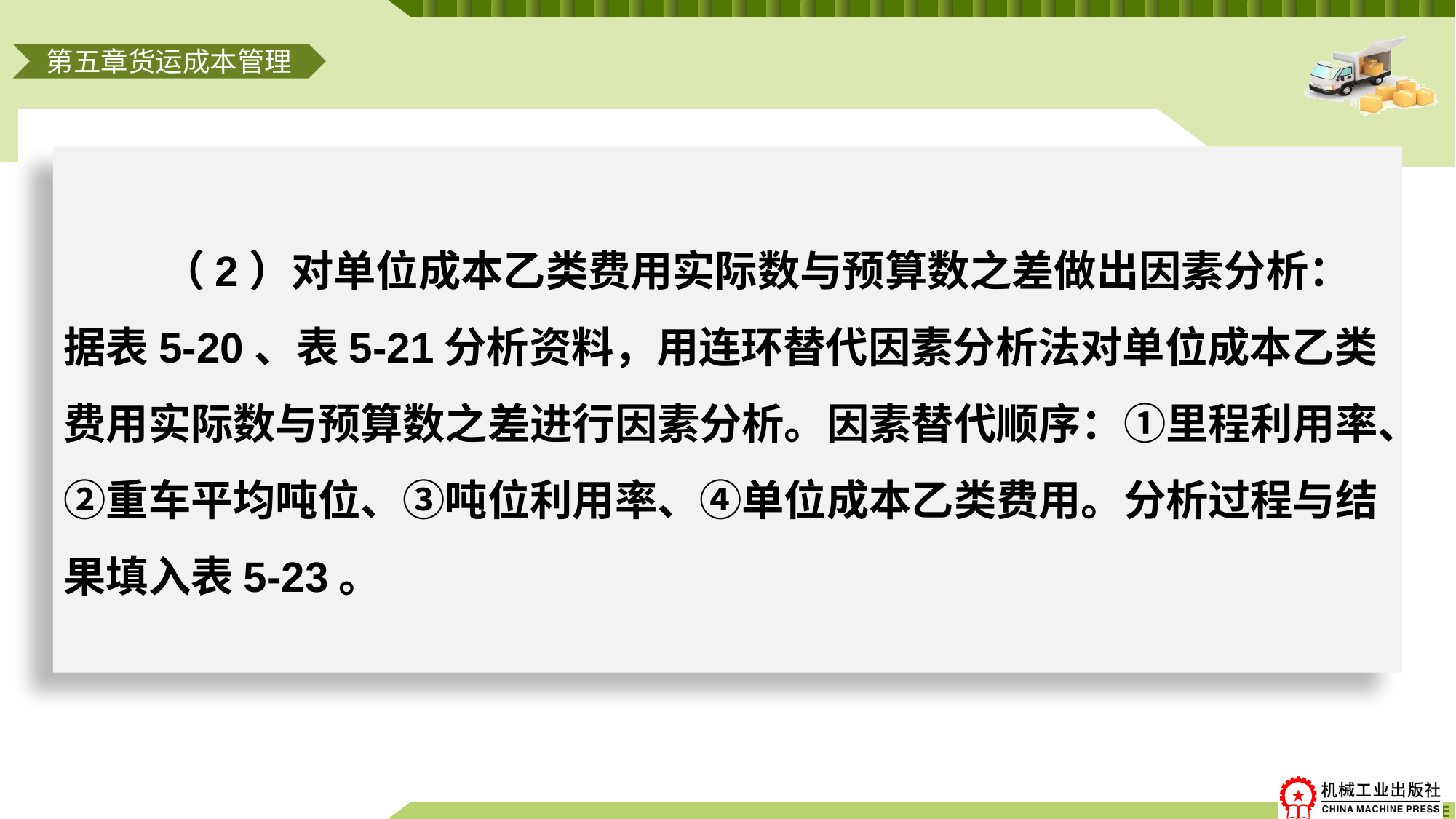

第五章货运成本管理
# （2）对单位成本乙类费用实际数与预算数之差做出因素分析： 据表5-20、表5-21分析资料，用连环替代因素分析法对单位成本乙类费用实际数与预算数之差进行因素分析。因素替代顺序：①里程利用率、②重车平均吨位、③吨位利用率、④单位成本乙类费用。分析过程与结果填入表5-23。